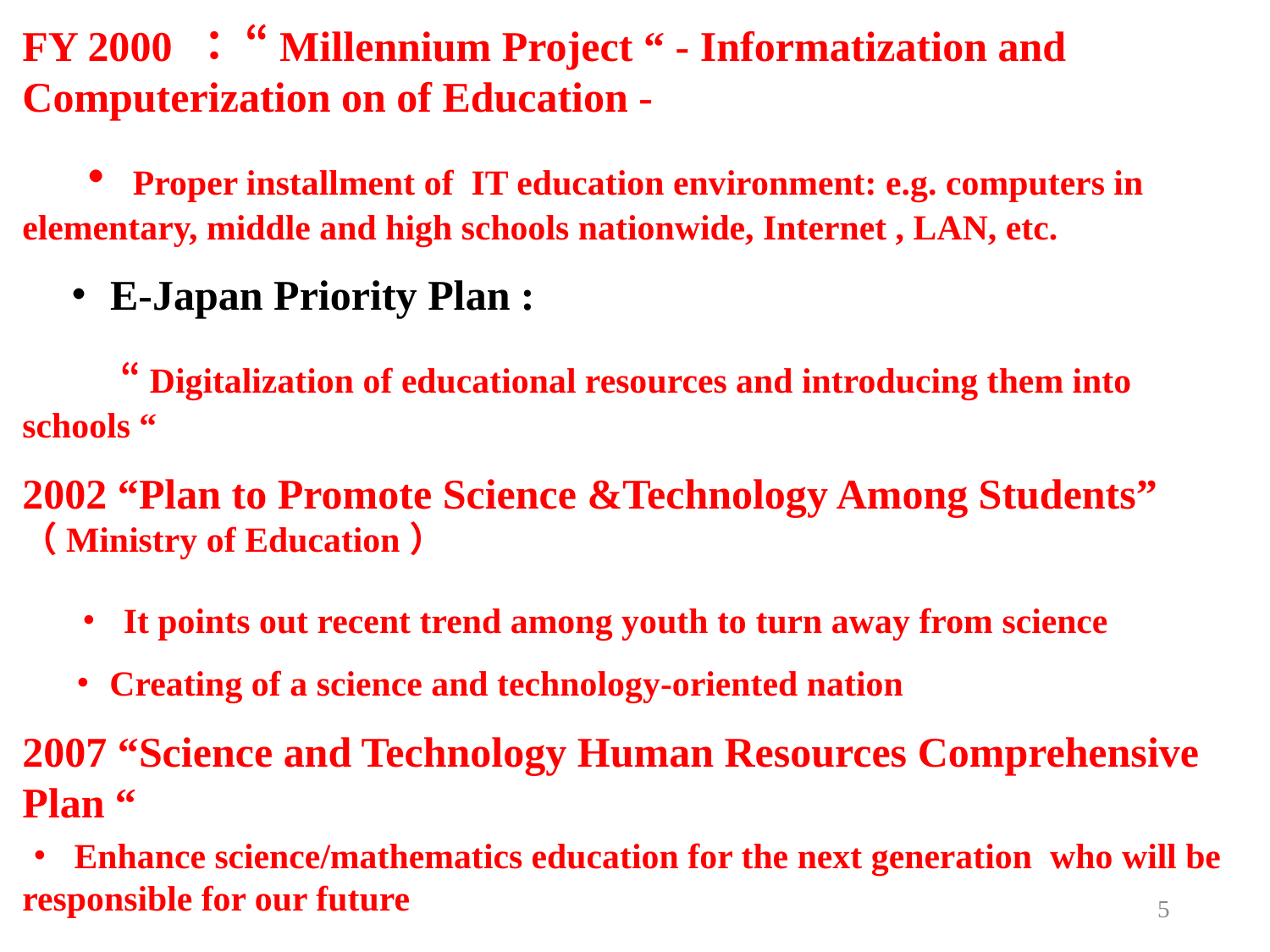

FY 2000 ： “Millennium Project “ - Informatization and Computerization on of Education -
　・Proper installment of  IT education environment: e.g. computers in elementary, middle and high schools nationwide, Internet , LAN, etc.
　・E-Japan Priority Plan :
　　“Digitalization of educational resources and introducing them into schools “
2002 “Plan to Promote Science &Technology Among Students”（Ministry of Education）
　・ It points out recent trend among youth to turn away from science
　 ・Creating of a science and technology-oriented nation
2007 “Science and Technology Human Resources Comprehensive Plan “
・ Enhance science/mathematics education for the next generation  who will be responsible for our future

5